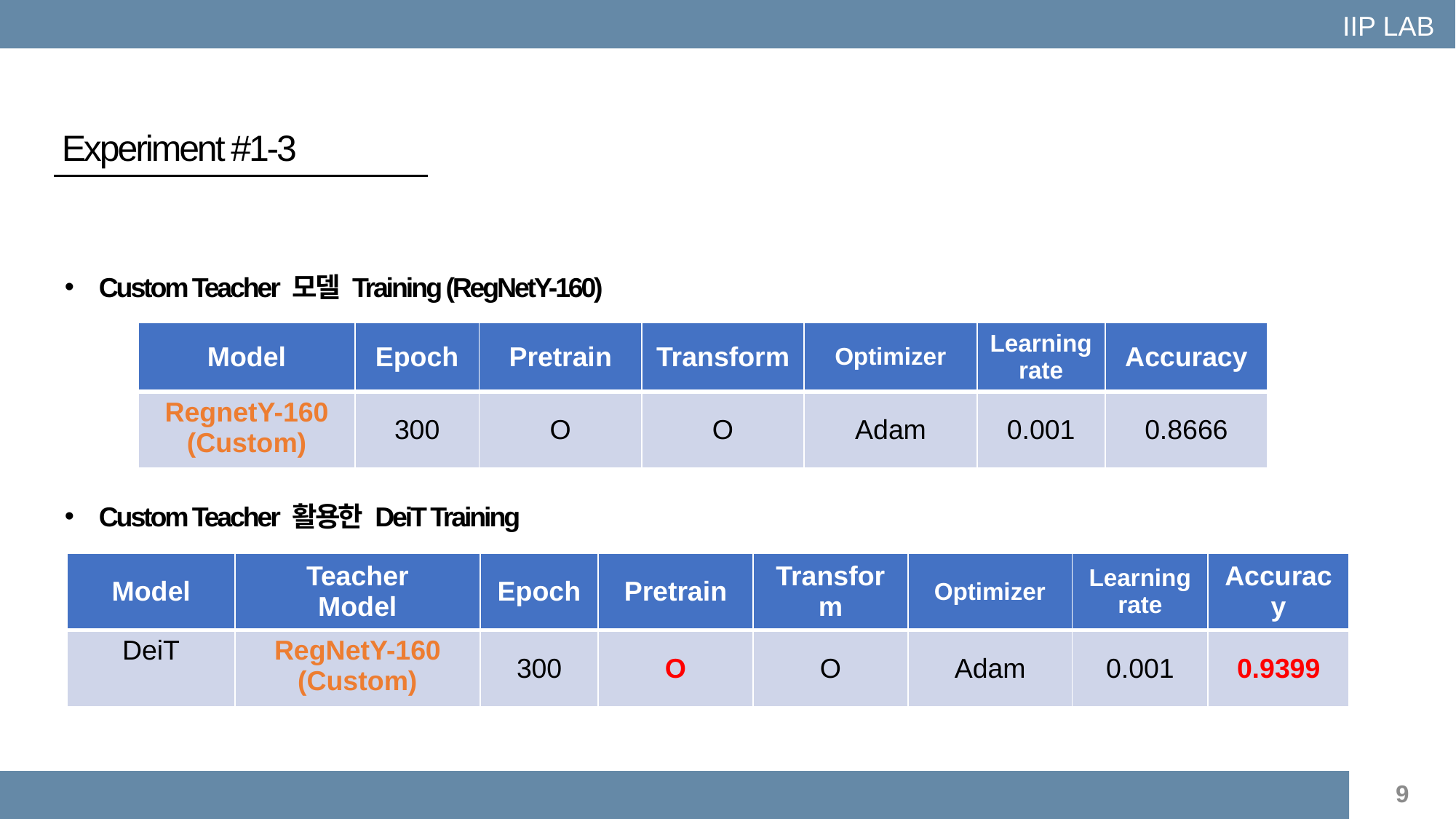

IIP LAB
Experiment #1-3
Custom Teacher 모델 Training (RegNetY-160)

Custom Teacher 활용한 DeiT Training
| Model | Epoch | Pretrain | Transform | Optimizer | Learning rate | Accuracy |
| --- | --- | --- | --- | --- | --- | --- |
| RegnetY-160 (Custom) | 300 | O | O | Adam | 0.001 | 0.8666 |
| Model | Teacher Model | Epoch | Pretrain | Transform | Optimizer | Learning rate | Accuracy |
| --- | --- | --- | --- | --- | --- | --- | --- |
| DeiT | RegNetY-160 (Custom) | 300 | O | O | Adam | 0.001 | 0.9399 |

9